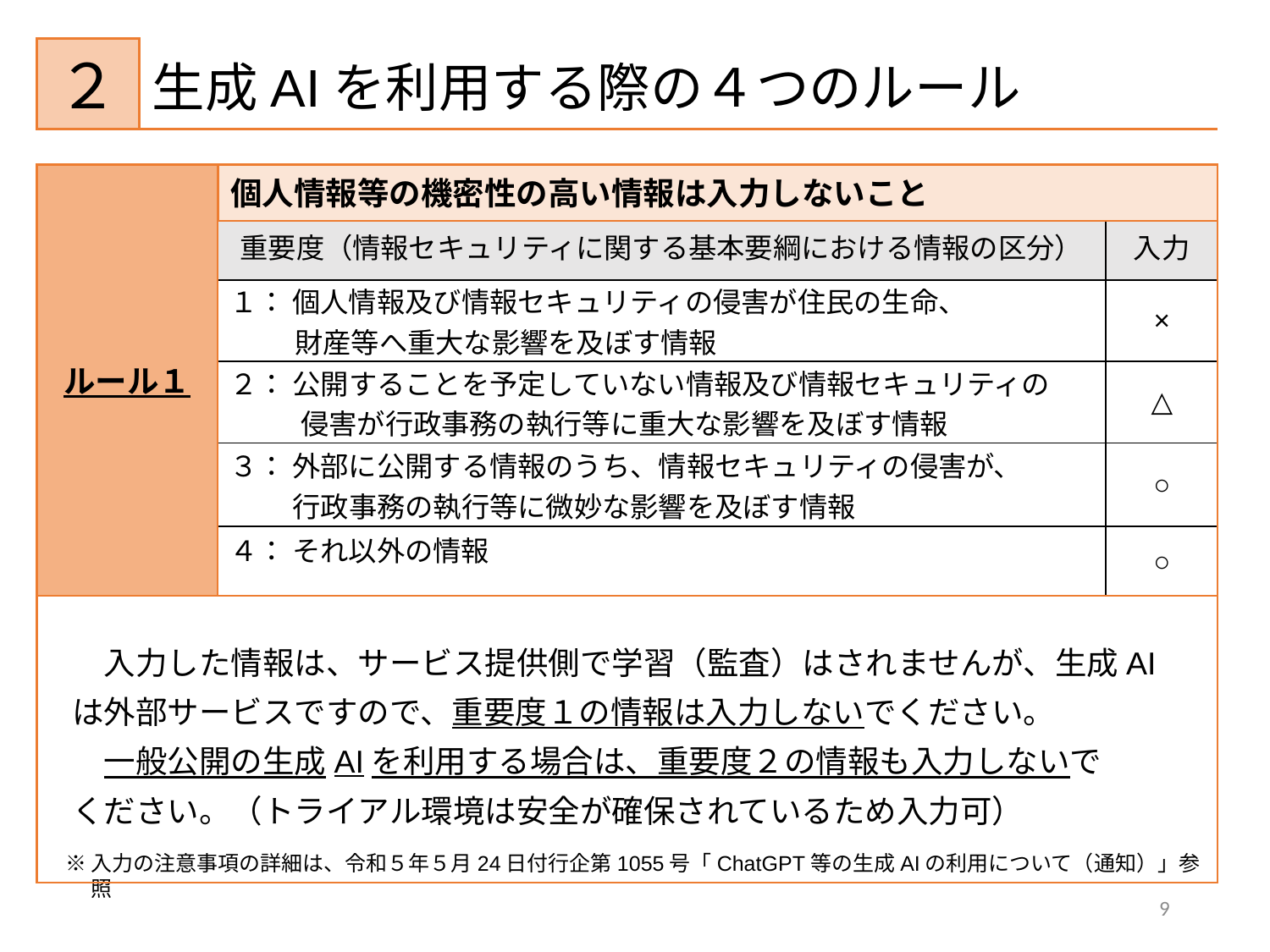

２
生成AIを利用する際の４つのルール
個人情報等の機密性の高い情報は入力しないこと
ルール１

| 重要度（情報セキュリティに関する基本要綱における情報の区分） | 入力 |
| --- | --- |
| １： 個人情報及び情報セキュリティの侵害が住民の生命、 　財産等へ重大な影響を及ぼす情報 | × |
| ２： 公開することを予定していない情報及び情報セキュリティの 　　侵害が行政事務の執行等に重大な影響を及ぼす情報 | △ |
| ３： 外部に公開する情報のうち、情報セキュリティの侵害が、 　　 行政事務の執行等に微妙な影響を及ぼす情報 | ○ |
| ４： それ以外の情報 | ○ |

　入力した情報は、サービス提供側で学習（監査）はされませんが、生成AIは外部サービスですので、重要度１の情報は入力しないでください。
　一般公開の生成AIを利用する場合は、重要度２の情報も入力しないで
ください。（トライアル環境は安全が確保されているため入力可）
※入力の注意事項の詳細は、令和５年５月24日付行企第1055号「ChatGPT等の生成AIの利用について（通知）」参照
9